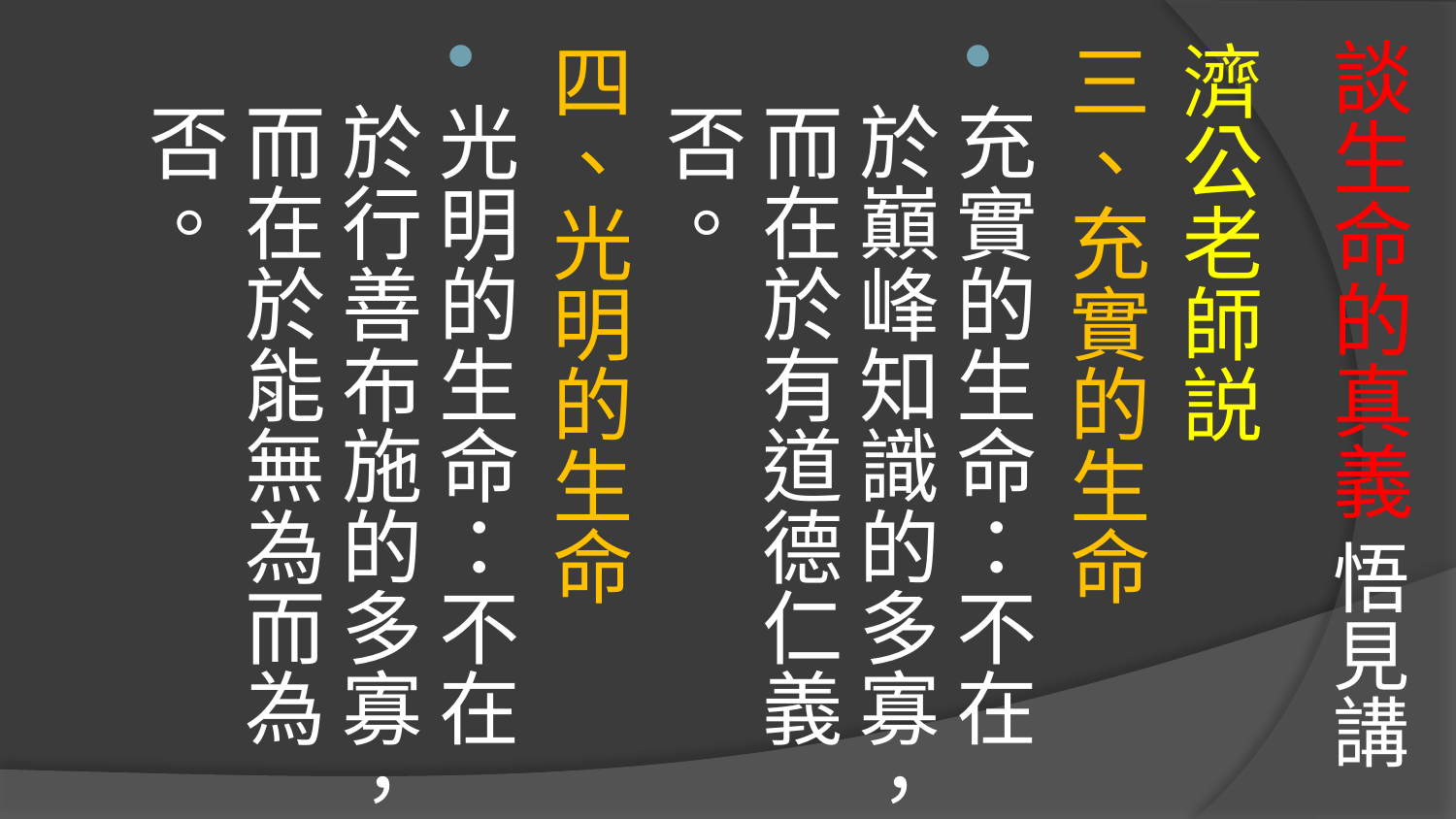

# 談生命的真義 悟見講
濟公老師説
三、充實的生命
充實的生命：不在於巔峰知識的多寡，而在於有道德仁義否。
四、光明的生命
光明的生命：不在於行善布施的多寡，而在於能無為而為否。